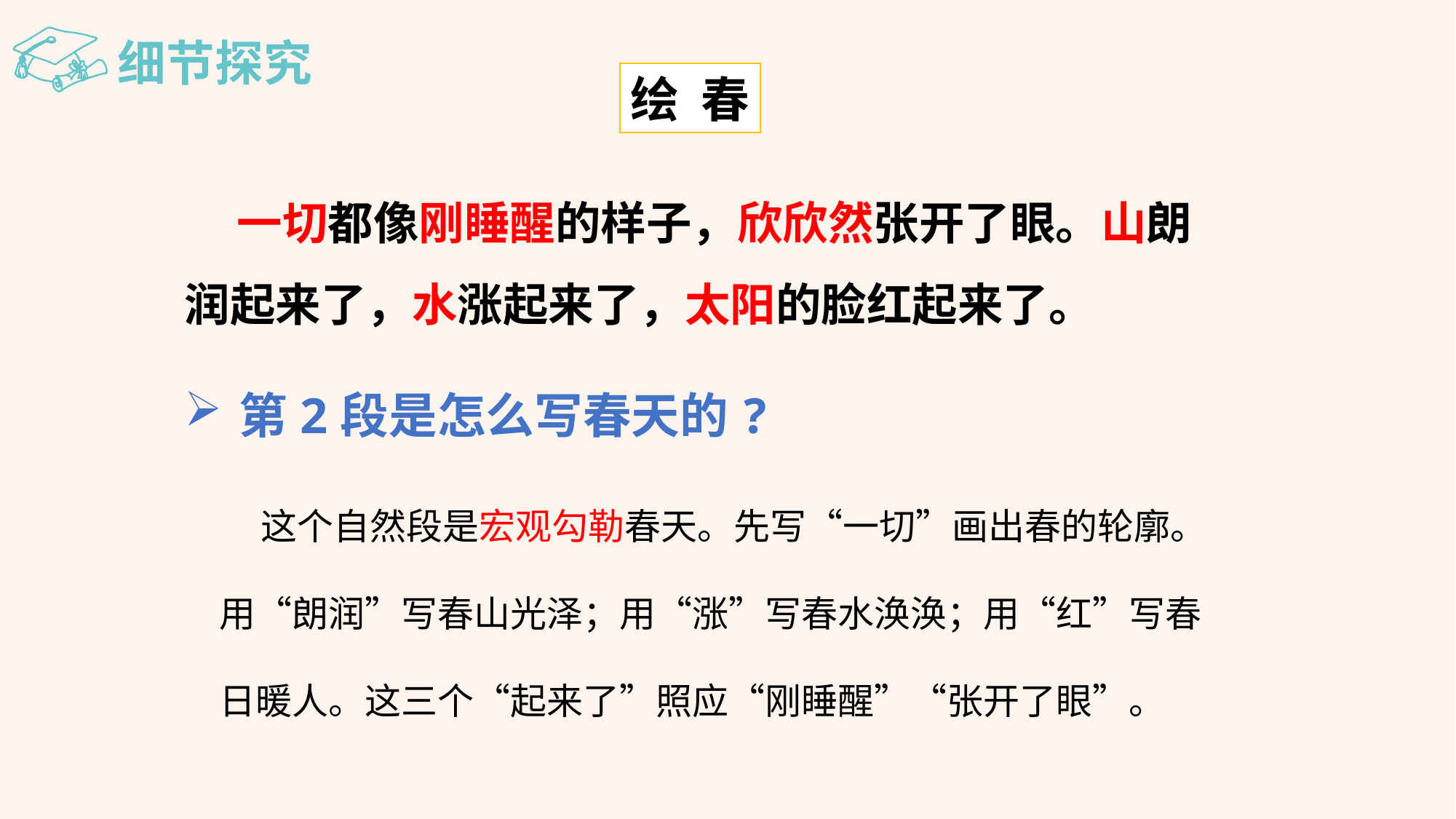

细节探究
绘  春
    一切都像刚睡醒的样子，欣欣然张开了眼。山朗润起来了，水涨起来了，太阳的脸红起来了。

第2段是怎么写春天的?
    这个自然段是宏观勾勒春天。先写“一切”画出春的轮廓。用“朗润”写春山光泽；用“涨”写春水涣涣；用“红”写春日暖人。这三个“起来了”照应“刚睡醒”“张开了眼”。